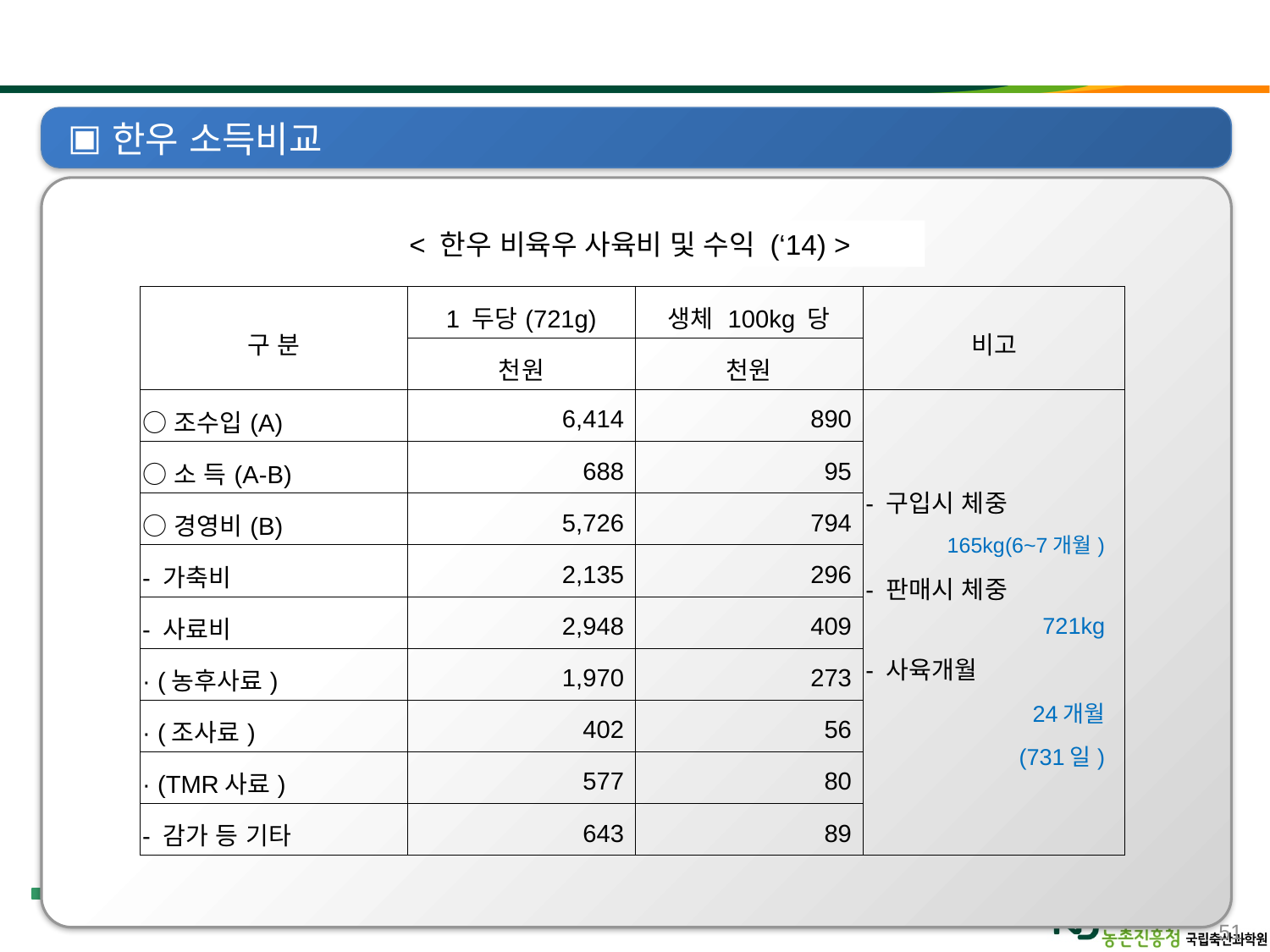

#
한우 소득비교
< 한우 비육우 사육비 및 수익 (‘14) >
| 구 분 | 1 두당(721g) | 생체 100kg 당 | 비고 |
| --- | --- | --- | --- |
|  | 천원 | 천원 |  |
| ○조수입(A) | 6,414 | 890 | - 구입시 체중 165kg(6~7개월) - 판매시 체중 721kg - 사육개월 24개월 (731일) |
| ○소 득(A-B) | 688 | 95 |  |
| ○경영비(B) | 5,726 | 794 |  |
| - 가축비 | 2,135 | 296 |  |
| - 사료비 | 2,948 | 409 |  |
| · (농후사료) | 1,970 | 273 |  |
| · (조사료) | 402 | 56 |  |
| · (TMR사료) | 577 | 80 |  |
| - 감가 등 기타 | 643 | 89 |  |
51